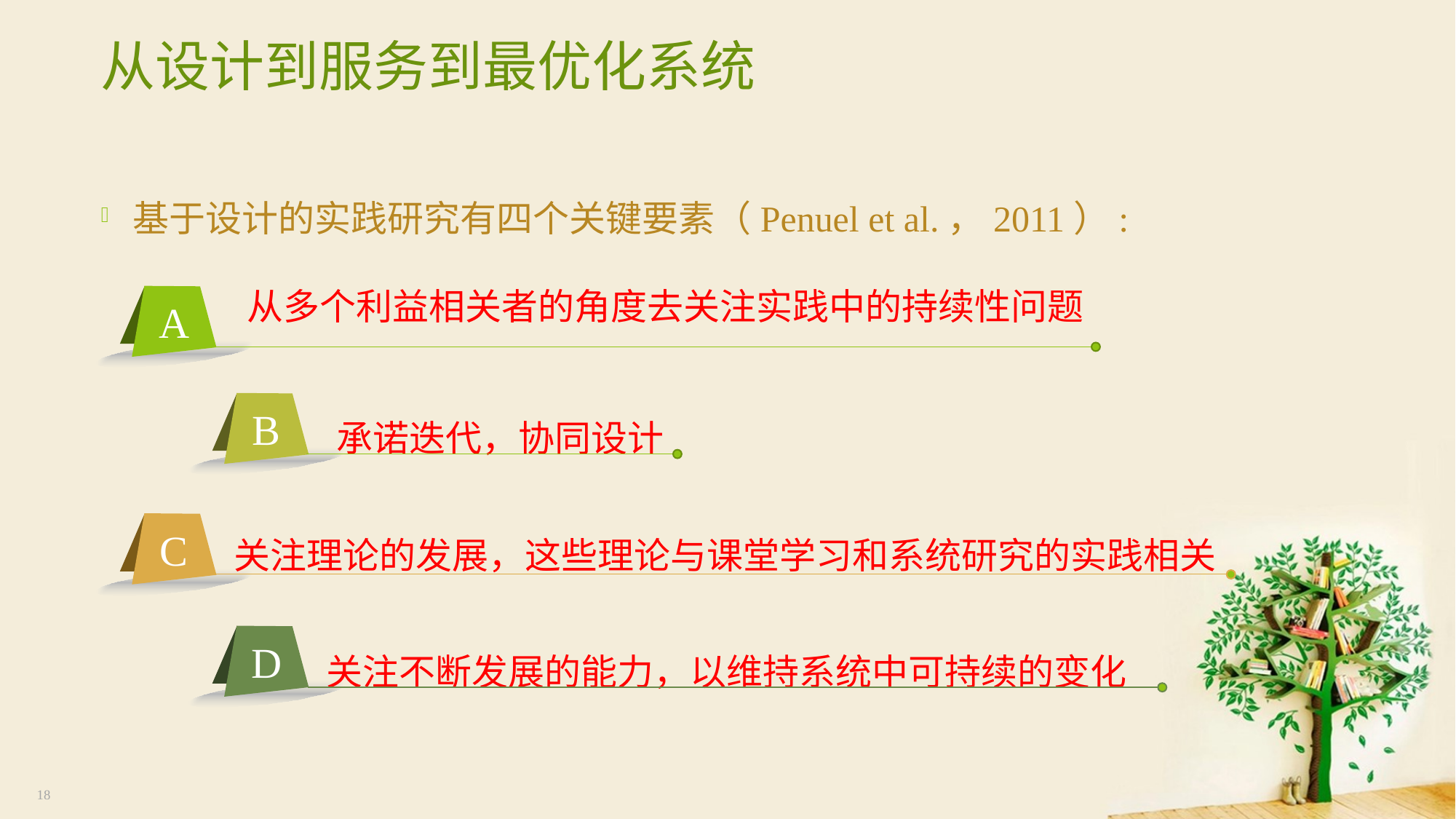

# 从设计到服务到最优化系统
基于设计的实践研究有四个关键要素（Penuel et al.，2011）:
从多个利益相关者的角度去关注实践中的持续性问题

A

承诺迭代，协同设计

B

关注理论的发展，这些理论与课堂学习和系统研究的实践相关
C

 关注不断发展的能力，以维持系统中可持续的变化

D

18